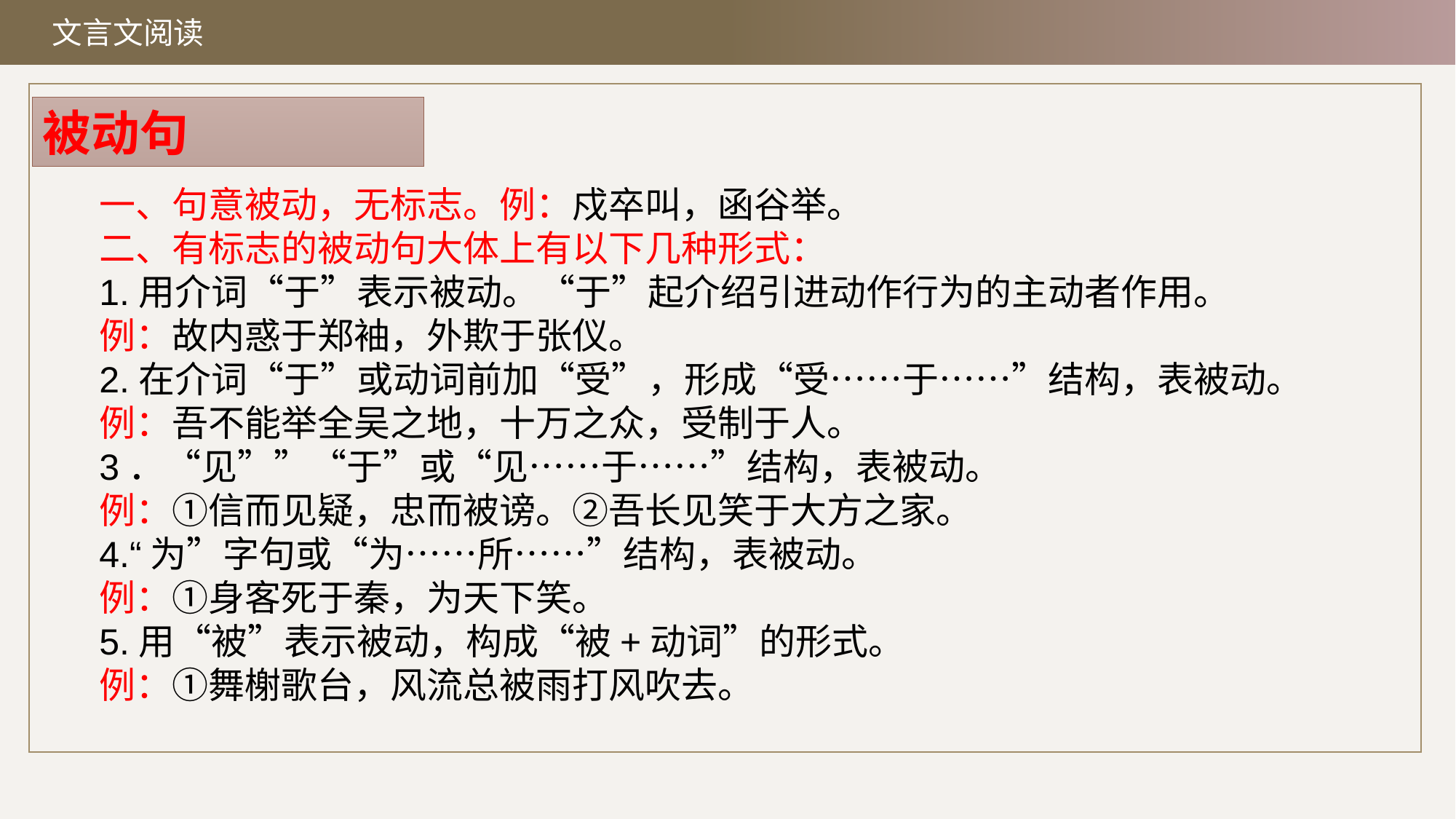

文言文阅读

被动句
一、句意被动，无标志。例：戍卒叫，函谷举。
二、有标志的被动句大体上有以下几种形式：
1.用介词“于”表示被动。“于”起介绍引进动作行为的主动者作用。
例：故内惑于郑袖，外欺于张仪。
2.在介词“于”或动词前加“受”，形成“受……于……”结构，表被动。
例：吾不能举全吴之地，十万之众，受制于人。
3．“见””“于”或“见……于……”结构，表被动。
例：①信而见疑，忠而被谤。②吾长见笑于大方之家。
4.“为”字句或“为……所……”结构，表被动。
例：①身客死于秦，为天下笑。
5.用“被”表示被动，构成“被+动词”的形式。
例：①舞榭歌台，风流总被雨打风吹去。